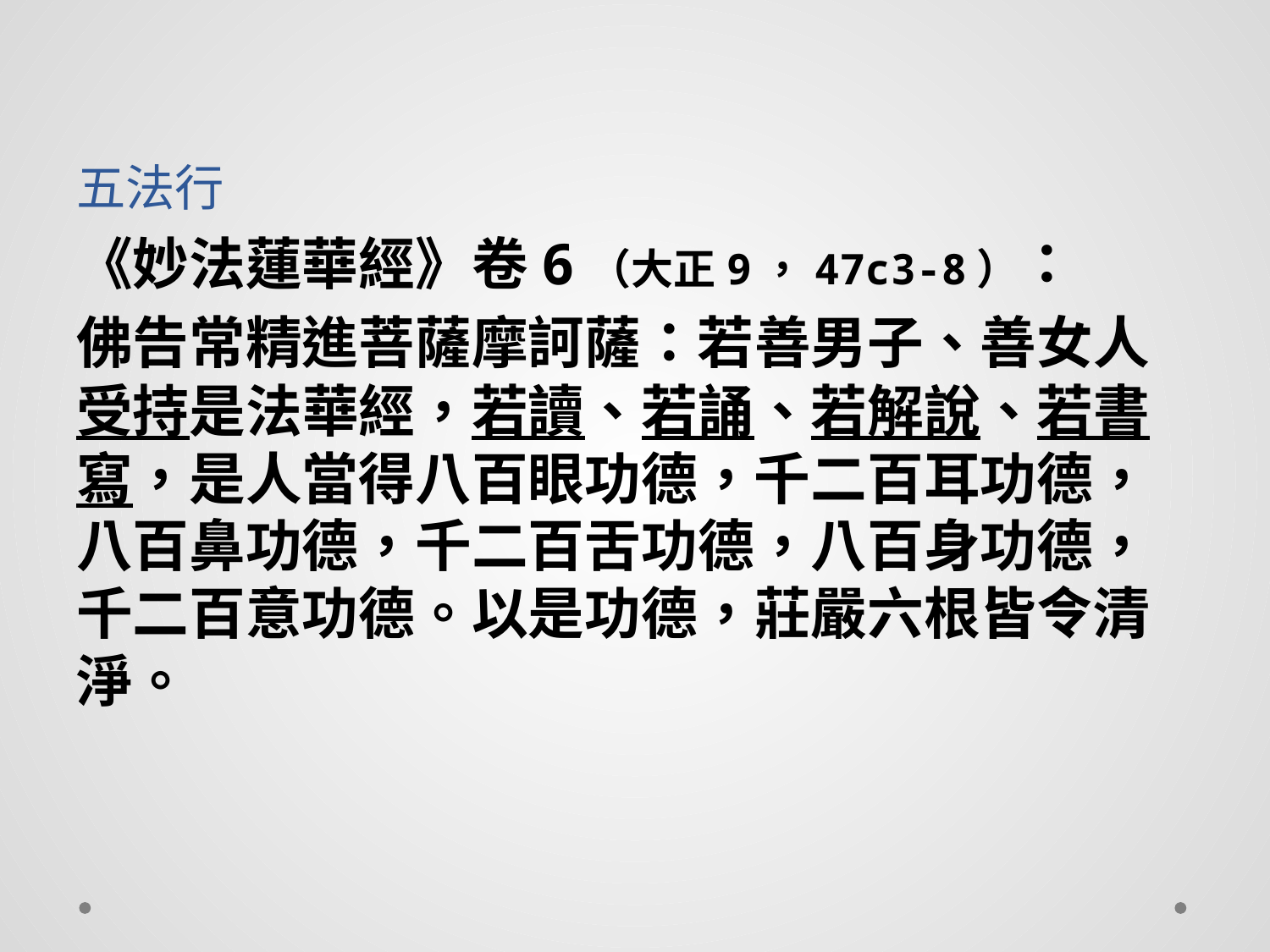

# 五法行
《妙法蓮華經》卷6（大正9，47c3-8）：
佛告常精進菩薩摩訶薩：若善男子、善女人受持是法華經，若讀、若誦、若解說、若書寫，是人當得八百眼功德，千二百耳功德，八百鼻功德，千二百舌功德，八百身功德，千二百意功德。以是功德，莊嚴六根皆令清淨。